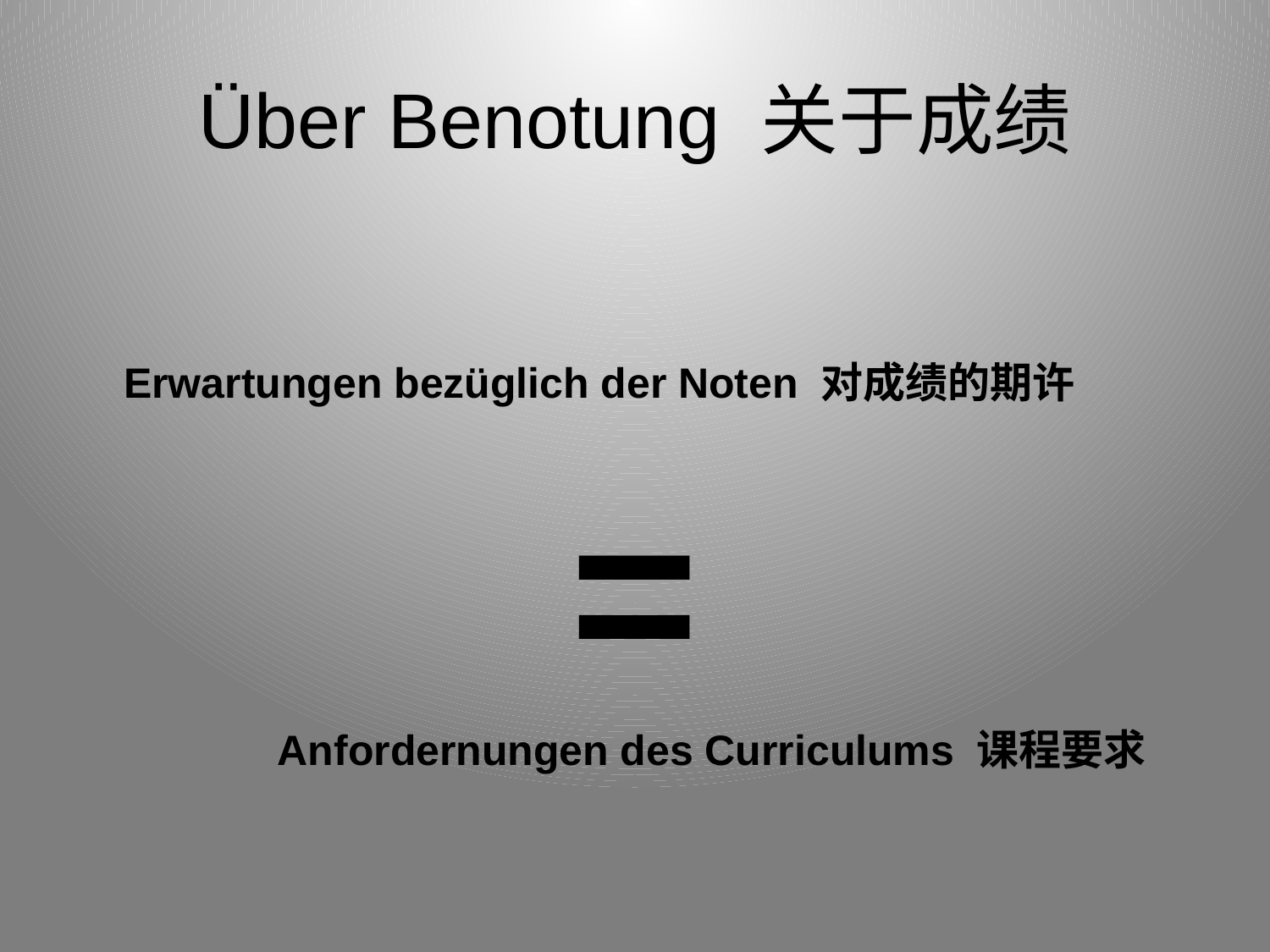

# Über Benotung 关于成绩
Erwartungen bezüglich der Noten 对成绩的期许
=
Anfordernungen des Curriculums 课程要求